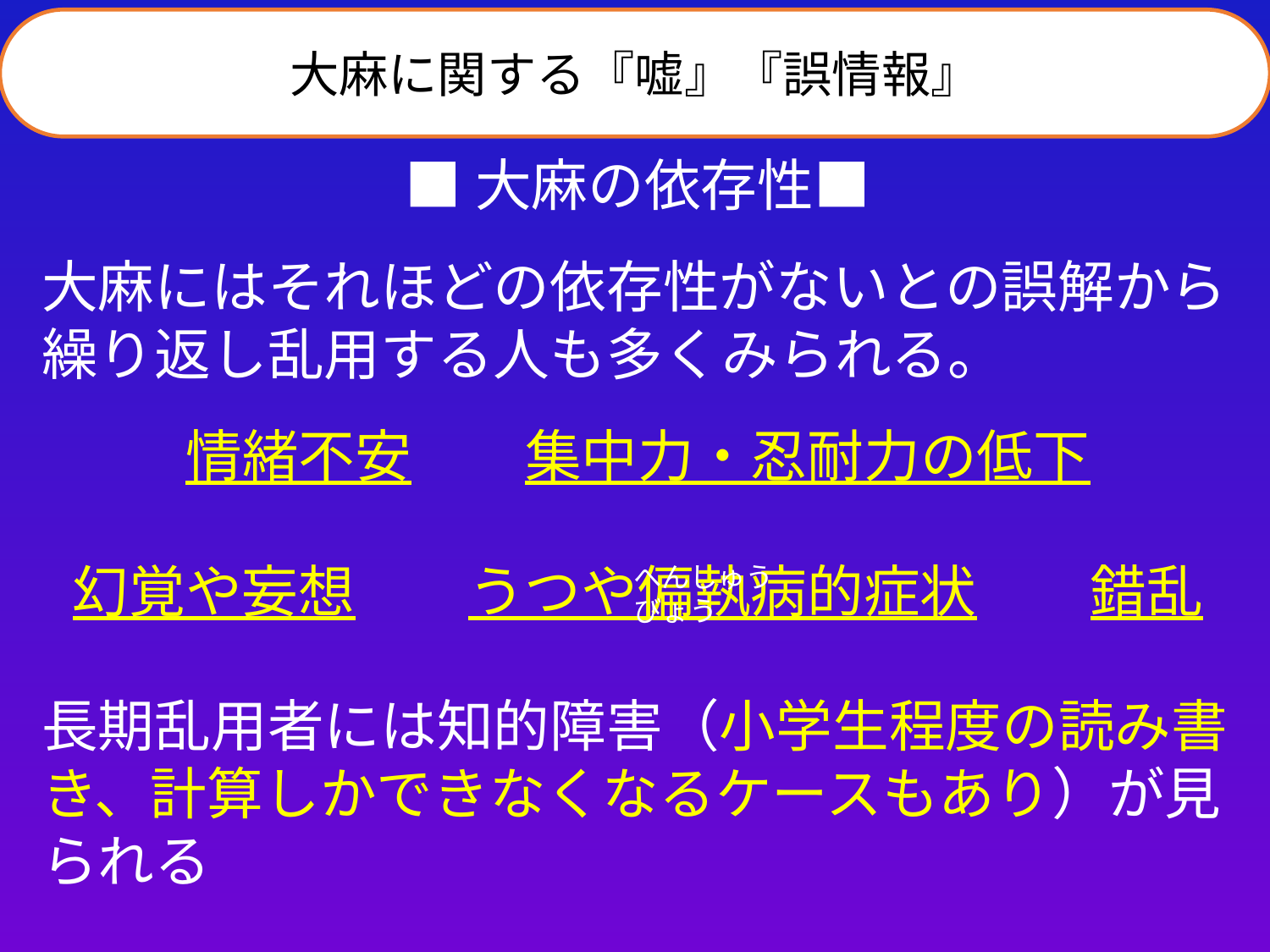

大麻に関する『嘘』『誤情報』
■大麻の依存性■

大麻にはそれほどの依存性がないとの誤解から繰り返し乱用する人も多くみられる。

情緒不安　　集中力・忍耐力の低下

幻覚や妄想　　うつや偏執病的症状　　錯乱

長期乱用者には知的障害（小学生程度の読み書き、計算しかできなくなるケースもあり）が見られる
へんしゅうびょう